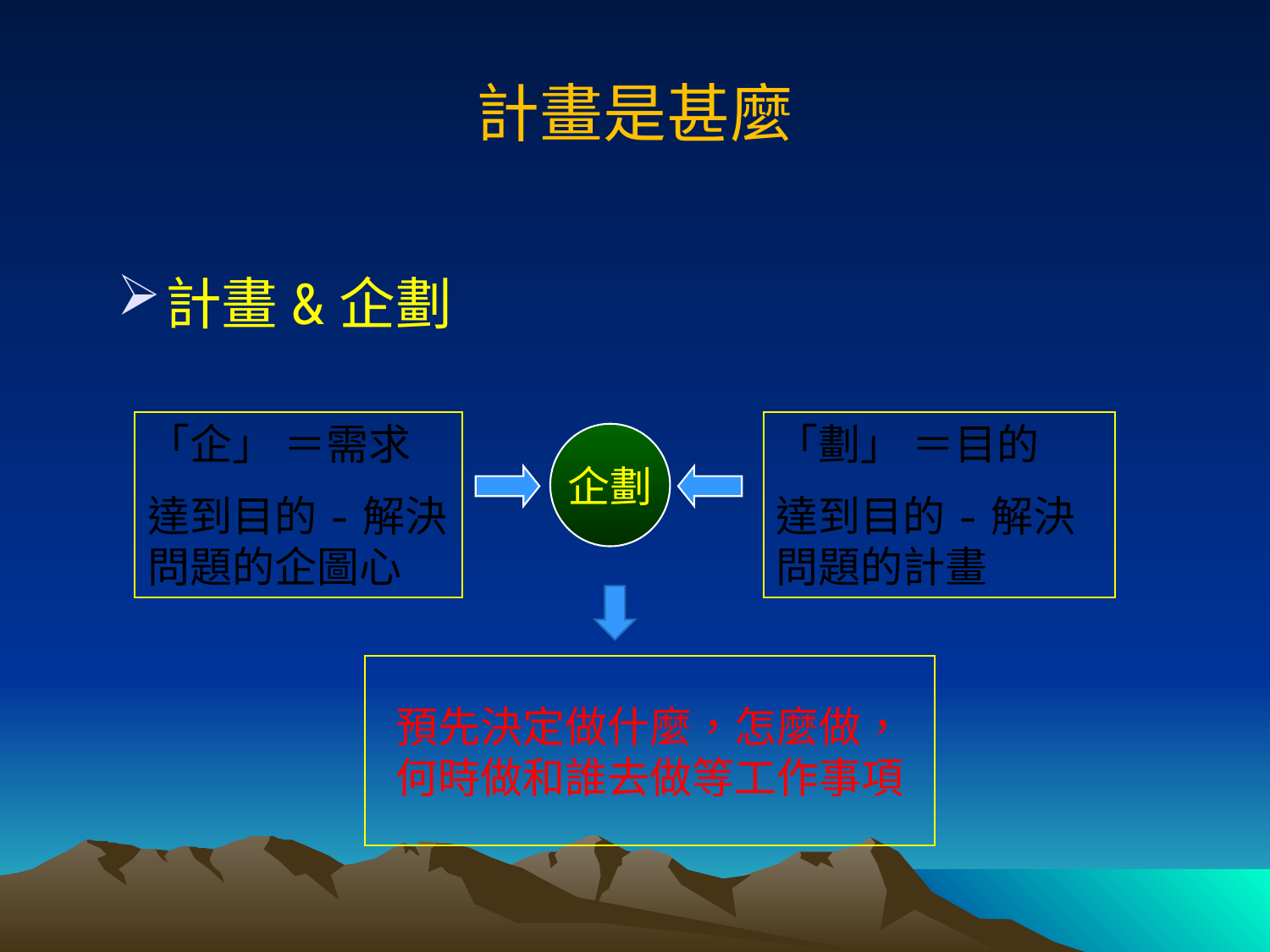

# 計畫是甚麼
計畫&企劃
「企」 ＝需求
達到目的-解決問題的企圖心
「劃」 ＝目的
達到目的-解決 問題的計畫
企劃

預先決定做什麼，怎麼做，何時做和誰去做等工作事項